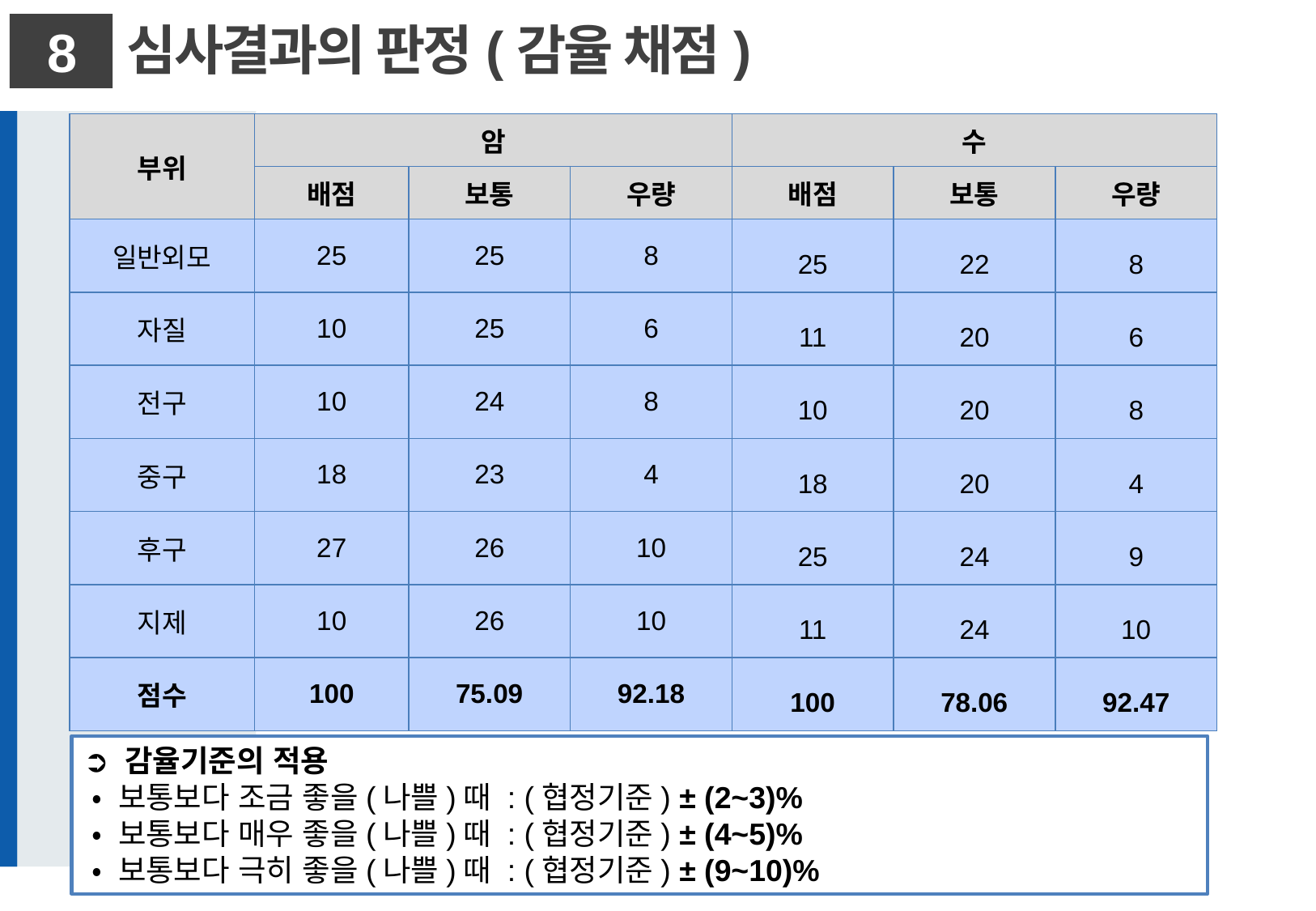

심사결과의 판정(감율 채점)
8
| 부위 | 암 |  |  | 수 |  |  |
| --- | --- | --- | --- | --- | --- | --- |
|  | 배점 | 보통 | 우량 | 배점 | 보통 | 우량 |
| 일반외모 | 25 | 25 | 8 | 25 | 22 | 8 |
| 자질 | 10 | 25 | 6 | 11 | 20 | 6 |
| 전구 | 10 | 24 | 8 | 10 | 20 | 8 |
| 중구 | 18 | 23 | 4 | 18 | 20 | 4 |
| 후구 | 27 | 26 | 10 | 25 | 24 | 9 |
| 지제 | 10 | 26 | 10 | 11 | 24 | 10 |
| 점수 | 100 | 75.09 | 92.18 | 100 | 78.06 | 92.47 |
➲ 감율기준의 적용
 • 보통보다 조금 좋을(나쁠)때 : (협정기준) ± (2~3)%
 • 보통보다 매우 좋을(나쁠)때 : (협정기준) ± (4~5)%
 • 보통보다 극히 좋을(나쁠)때 : (협정기준) ± (9~10)%
31